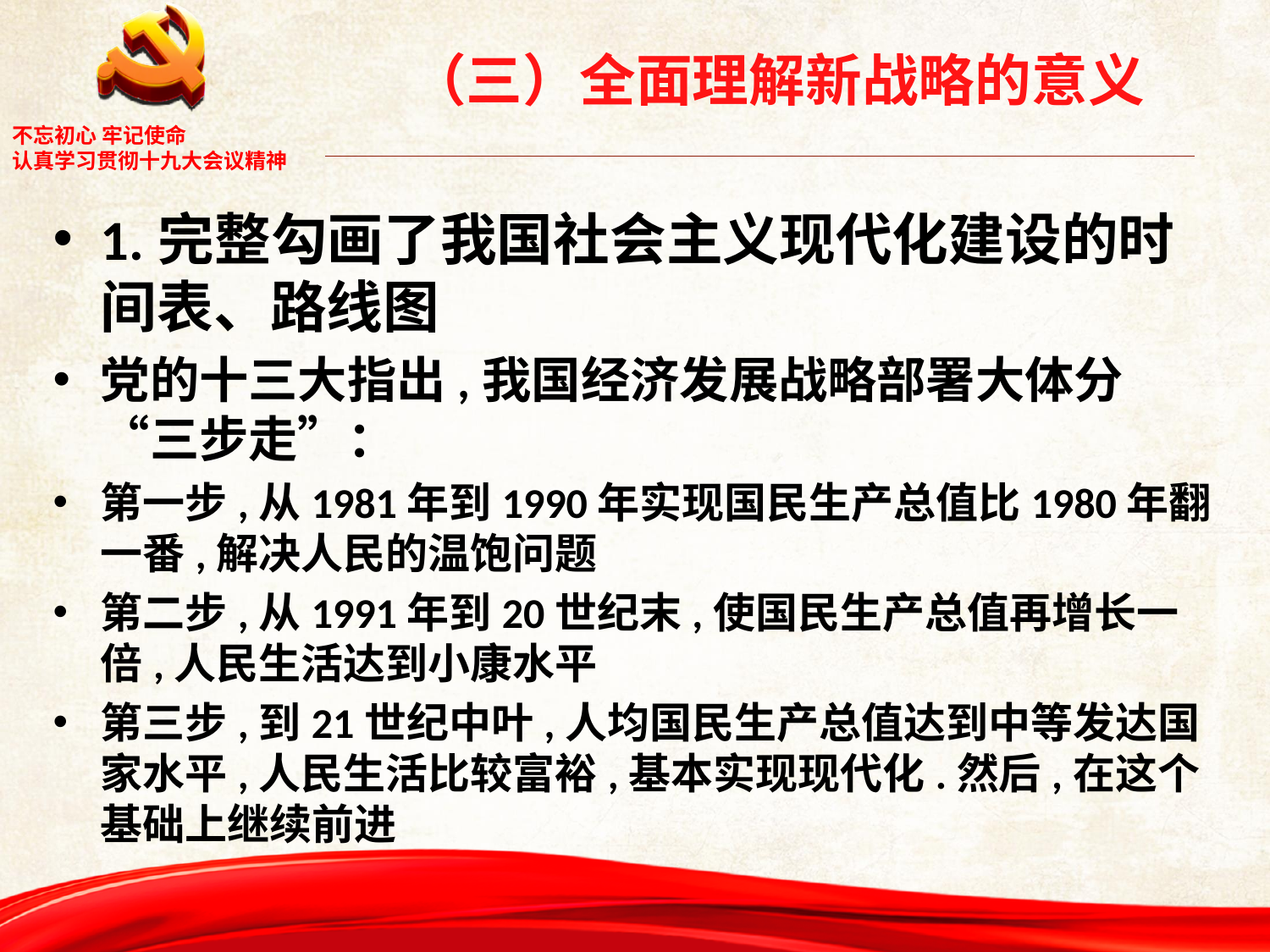

# （三）全面理解新战略的意义
1.完整勾画了我国社会主义现代化建设的时间表、路线图
党的十三大指出,我国经济发展战略部署大体分“三步走”：
第一步,从1981年到1990年实现国民生产总值比1980年翻一番,解决人民的温饱问题
第二步,从1991年到20世纪末,使国民生产总值再增长一倍,人民生活达到小康水平
第三步,到21世纪中叶,人均国民生产总值达到中等发达国家水平,人民生活比较富裕,基本实现现代化.然后,在这个基础上继续前进
40